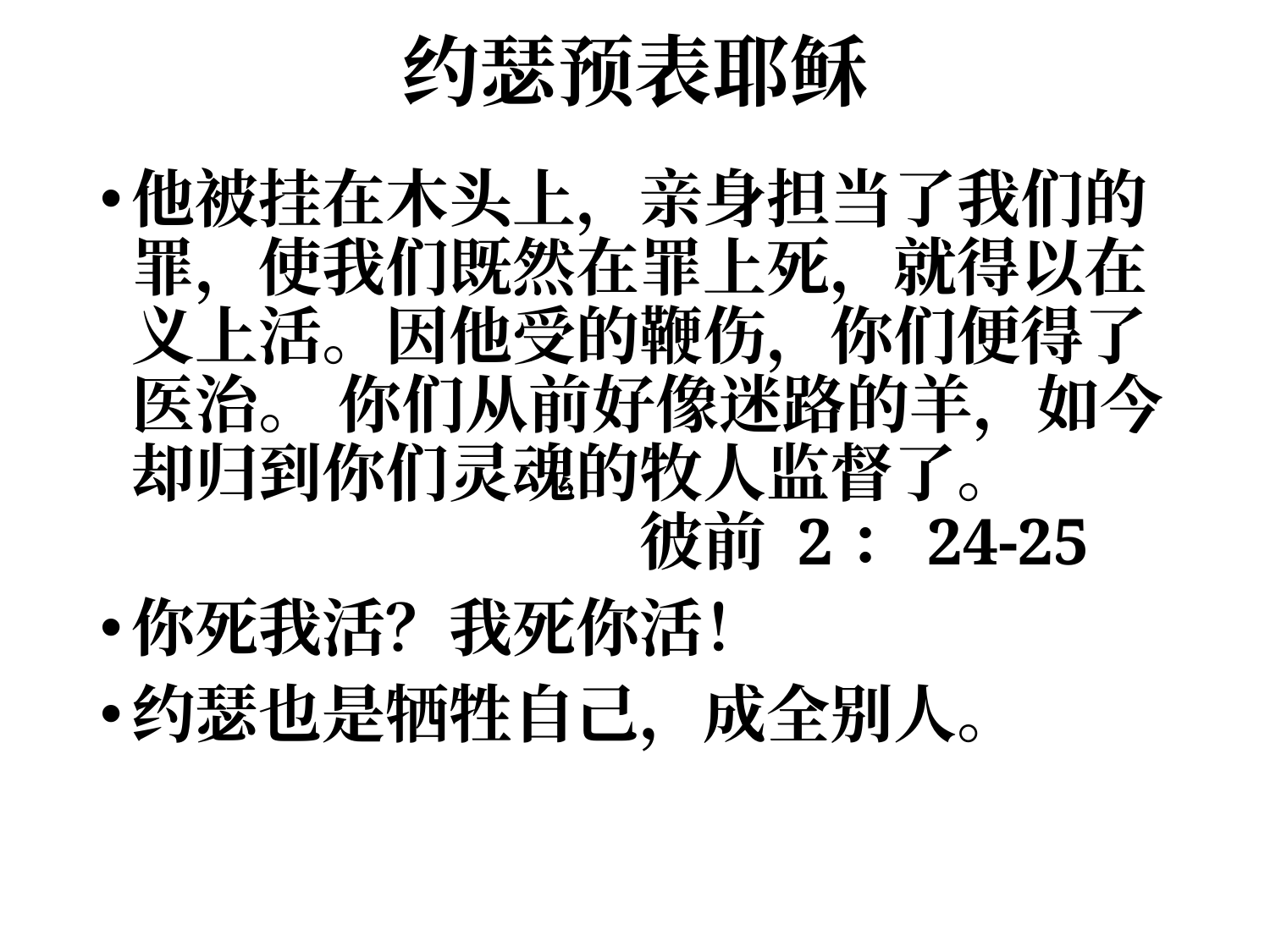

# 约瑟预表耶稣
他被挂在木头上，亲身担当了我们的罪，使我们既然在罪上死，就得以在义上活。因他受的鞭伤，你们便得了医治。 你们从前好像迷路的羊，如今却归到你们灵魂的牧人监督了。					彼前 2：24-25
你死我活？我死你活！
约瑟也是牺牲自己，成全别人。